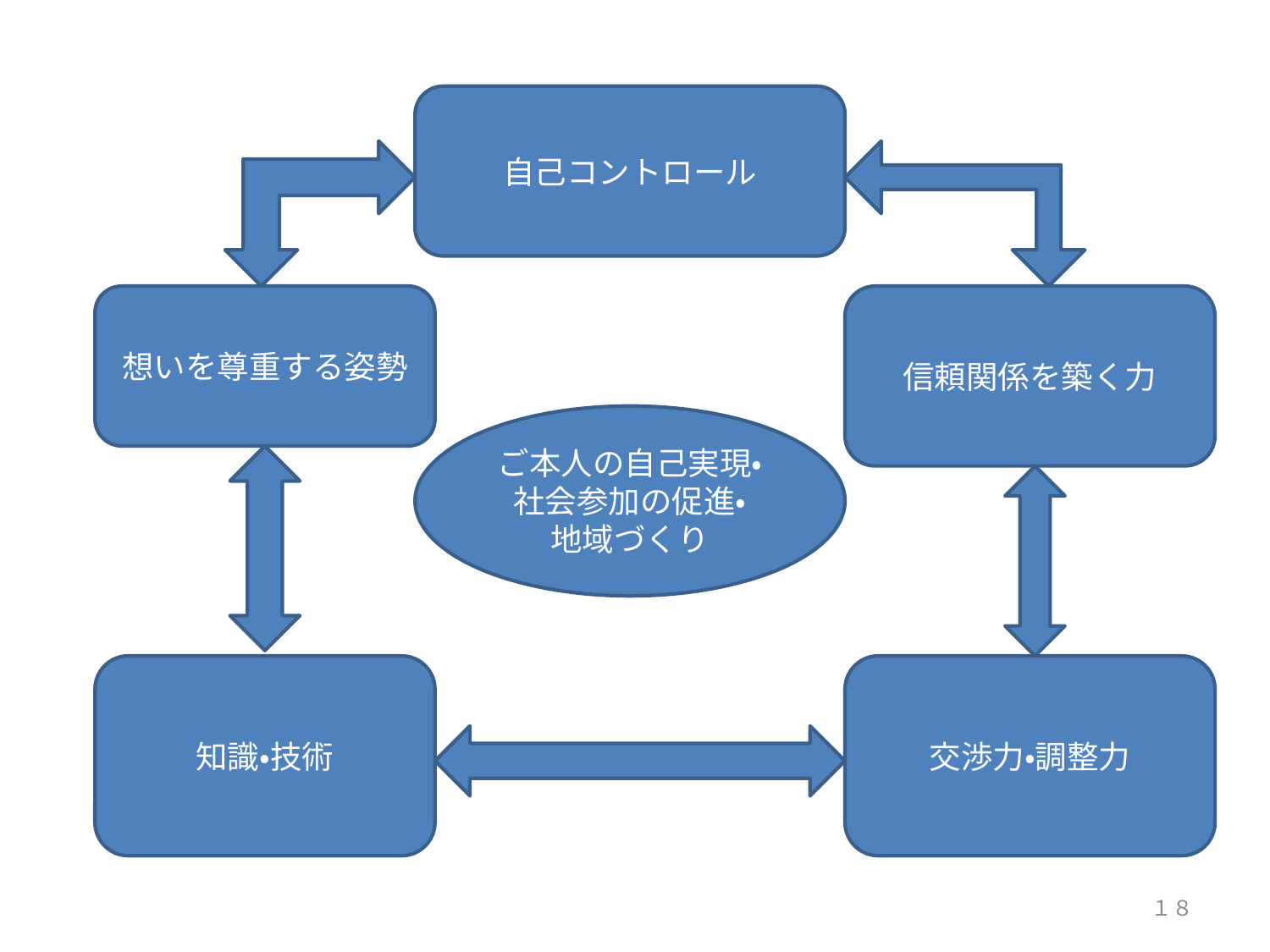

自己コントロール

想いを尊重する姿勢
信頼関係を築く力
ご本人の自己実現・社会参加の促進・
地域づくり

知識・技術
交渉力・調整力

１８